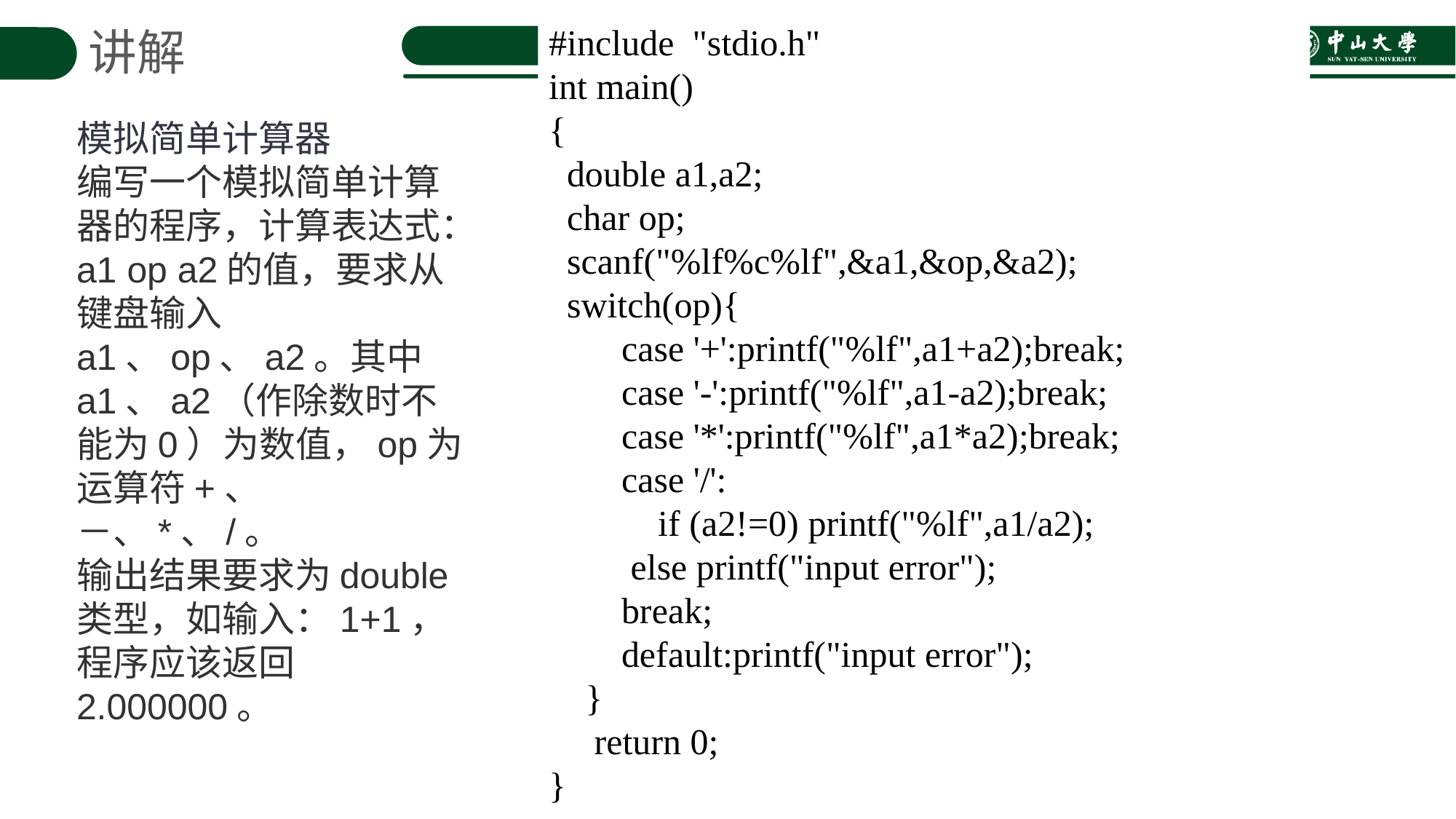

#include  "stdio.h"
int main()
{
  double a1,a2;
  char op;
  scanf("%lf%c%lf",&a1,&op,&a2);
  switch(op){
        case '+':printf("%lf",a1+a2);break;
        case '-':printf("%lf",a1-a2);break;
        case '*':printf("%lf",a1*a2);break;
        case '/':
        	if (a2!=0) printf("%lf",a1/a2);
         else printf("input error");
        break;
        default:printf("input error");
    }
     return 0;
}
讲解
模拟简单计算器
编写一个模拟简单计算器的程序，计算表达式：a1 op a2的值，要求从键盘输入a1、op、a2。其中a1、a2（作除数时不能为0）为数值，op为运算符+、－、*、/。
输出结果要求为double类型，如输入：1+1，程序应该返回2.000000。

C语言程序设计
14